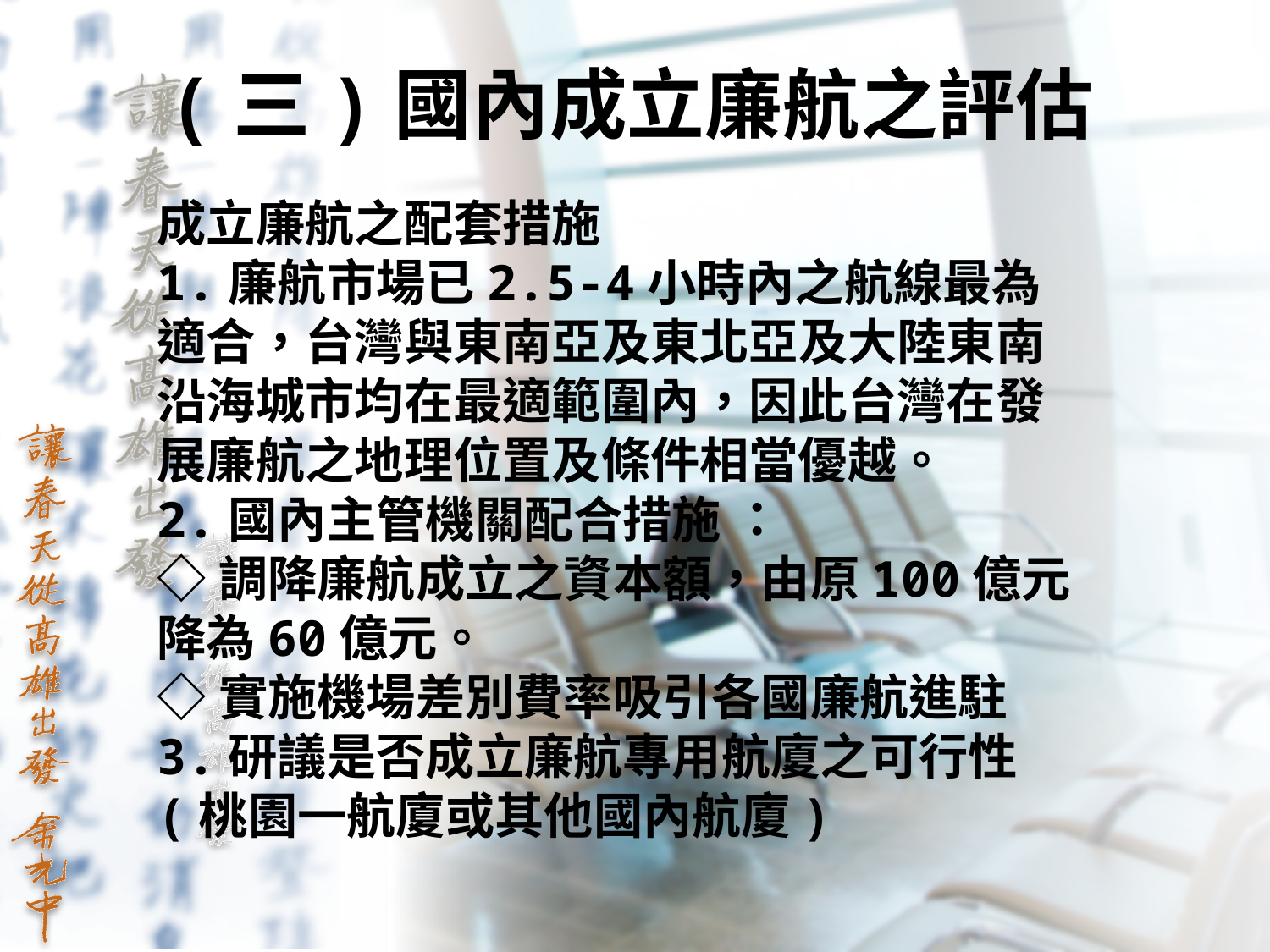

# (三)國內成立廉航之評估
成立廉航之配套措施
1.廉航市場已2.5-4小時內之航線最為適合，台灣與東南亞及東北亞及大陸東南沿海城市均在最適範圍內，因此台灣在發展廉航之地理位置及條件相當優越。
2.國內主管機關配合措施 ：
◇調降廉航成立之資本額，由原100億元降為60億元。
◇實施機場差別費率吸引各國廉航進駐
3.研議是否成立廉航專用航廈之可行性(桃園一航廈或其他國內航廈)